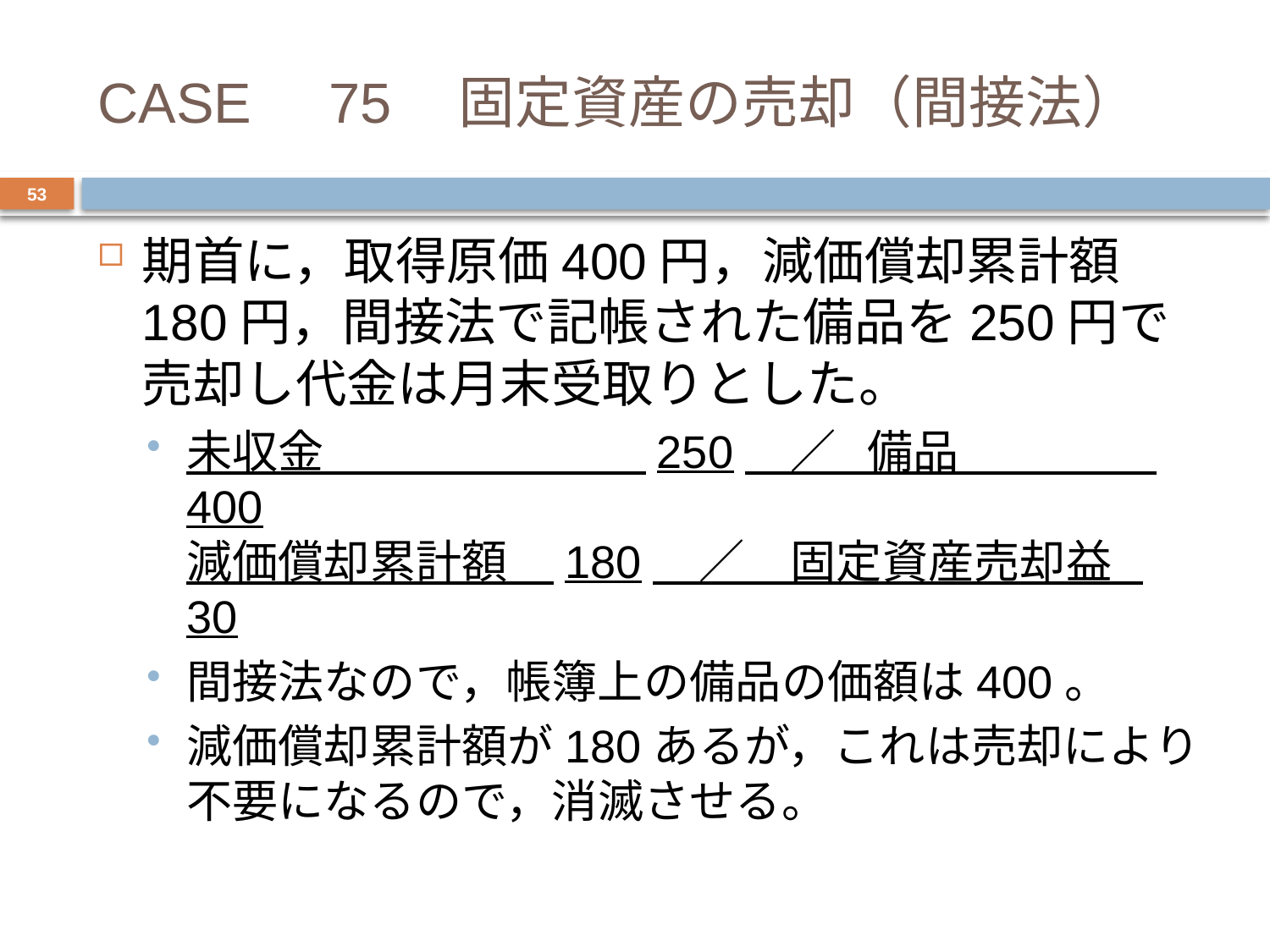

# CASE　75　固定資産の売却（間接法）
53
期首に，取得原価400円，減価償却累計額180円，間接法で記帳された備品を250円で売却し代金は月末受取りとした。
未収金　　　　　　　250　／   備品                    400
減価償却累計額　180　／　固定資産売却益    30
間接法なので，帳簿上の備品の価額は400。
減価償却累計額が180あるが，これは売却により不要になるので，消滅させる。